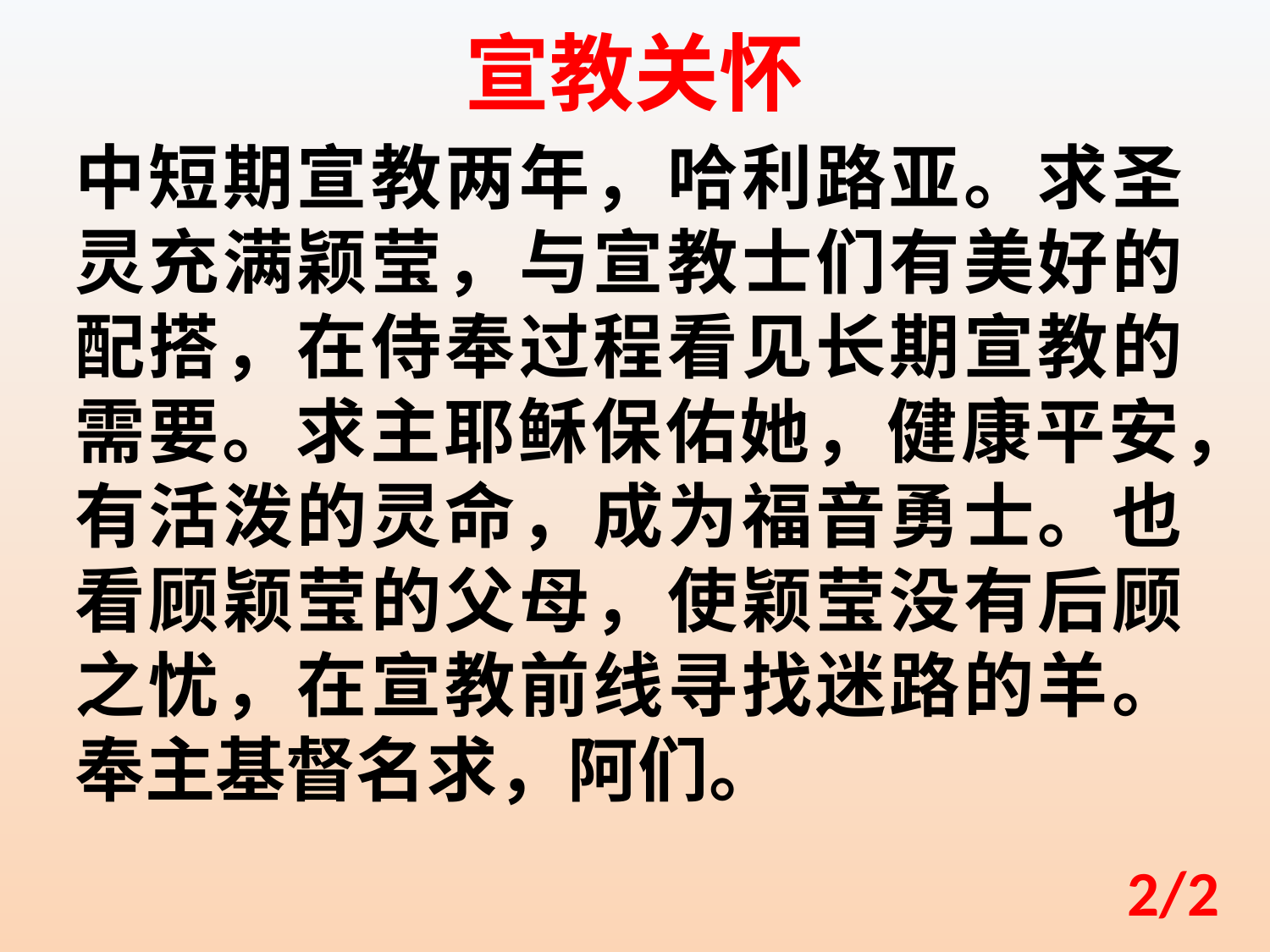

宣教关怀
中短期宣教两年，哈利路亚。求圣灵充满颖莹，与宣教士们有美好的配搭，在侍奉过程看见长期宣教的需要。求主耶稣保佑她，健康平安，有活泼的灵命，成为福音勇士。也看顾颖莹的父母，使颖莹没有后顾之忧，在宣教前线寻找迷路的羊。奉主基督名求，阿们。
2/2